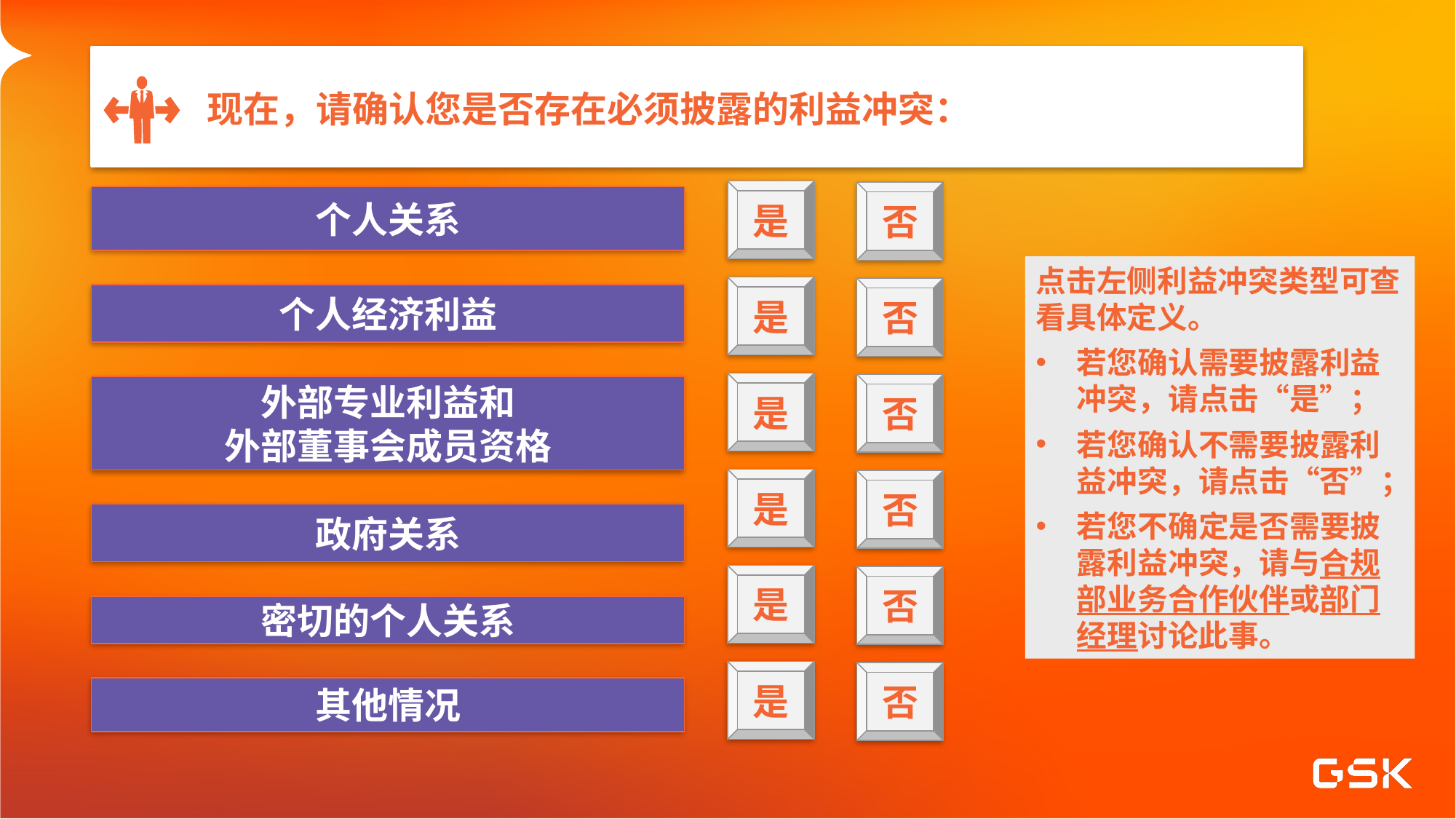

现在，请确认您是否存在必须披露的利益冲突：

是
否
个人关系
点击左侧利益冲突类型可查看具体定义。
若您确认需要披露利益冲突，请点击“是”；
若您确认不需要披露利益冲突，请点击“否”；
若您不确定是否需要披露利益冲突，请与合规部业务合作伙伴或部门经理讨论此事。
是
否
个人经济利益
是
否
外部专业利益和
外部董事会成员资格
是
否
政府关系
是
否
密切的个人关系
是
否
其他情况